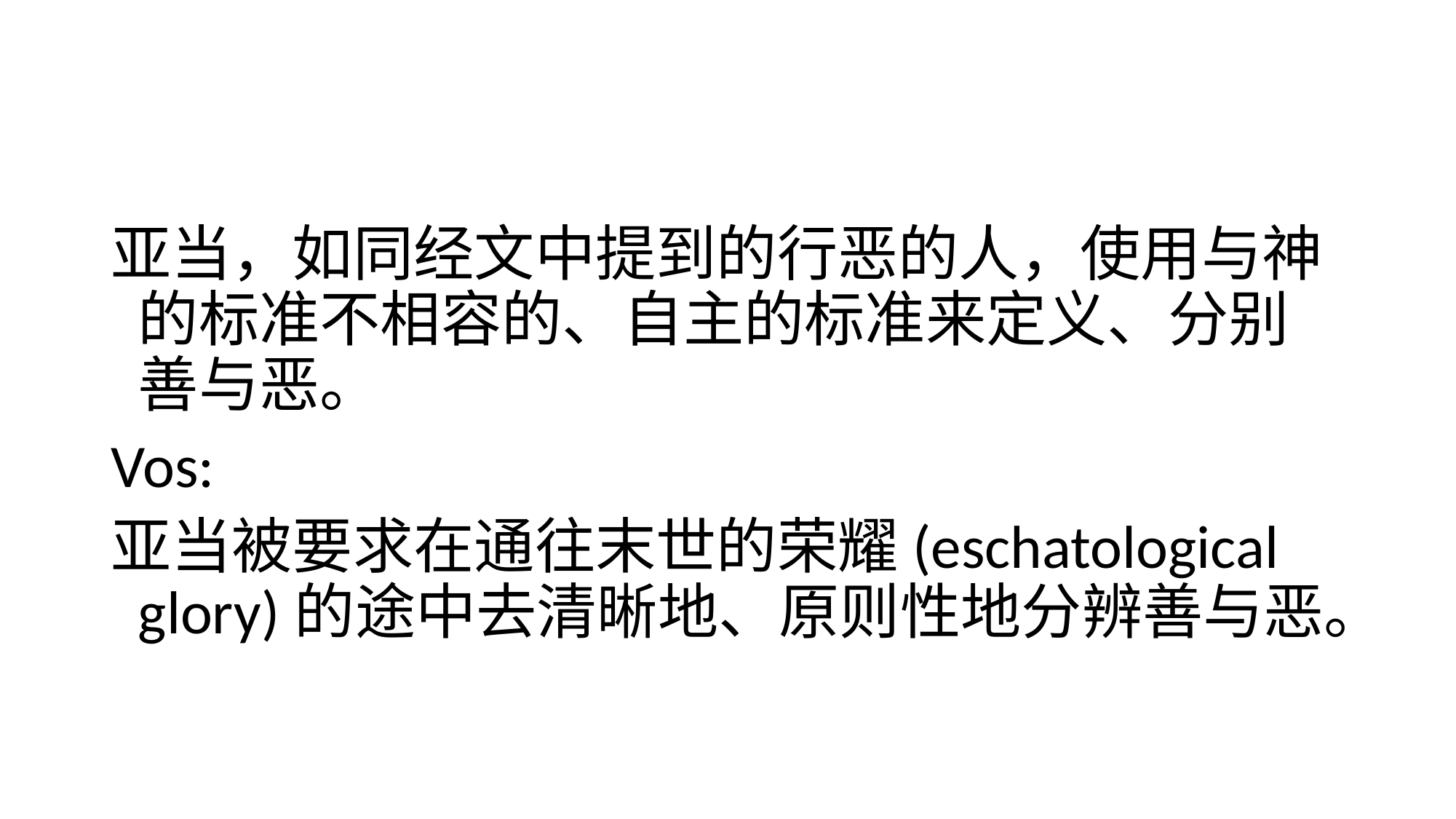

#
亚当，如同经文中提到的行恶的人，使用与神的标准不相容的、自主的标准来定义、分别善与恶。
Vos:
亚当被要求在通往末世的荣耀(eschatological glory)的途中去清晰地、原则性地分辨善与恶。